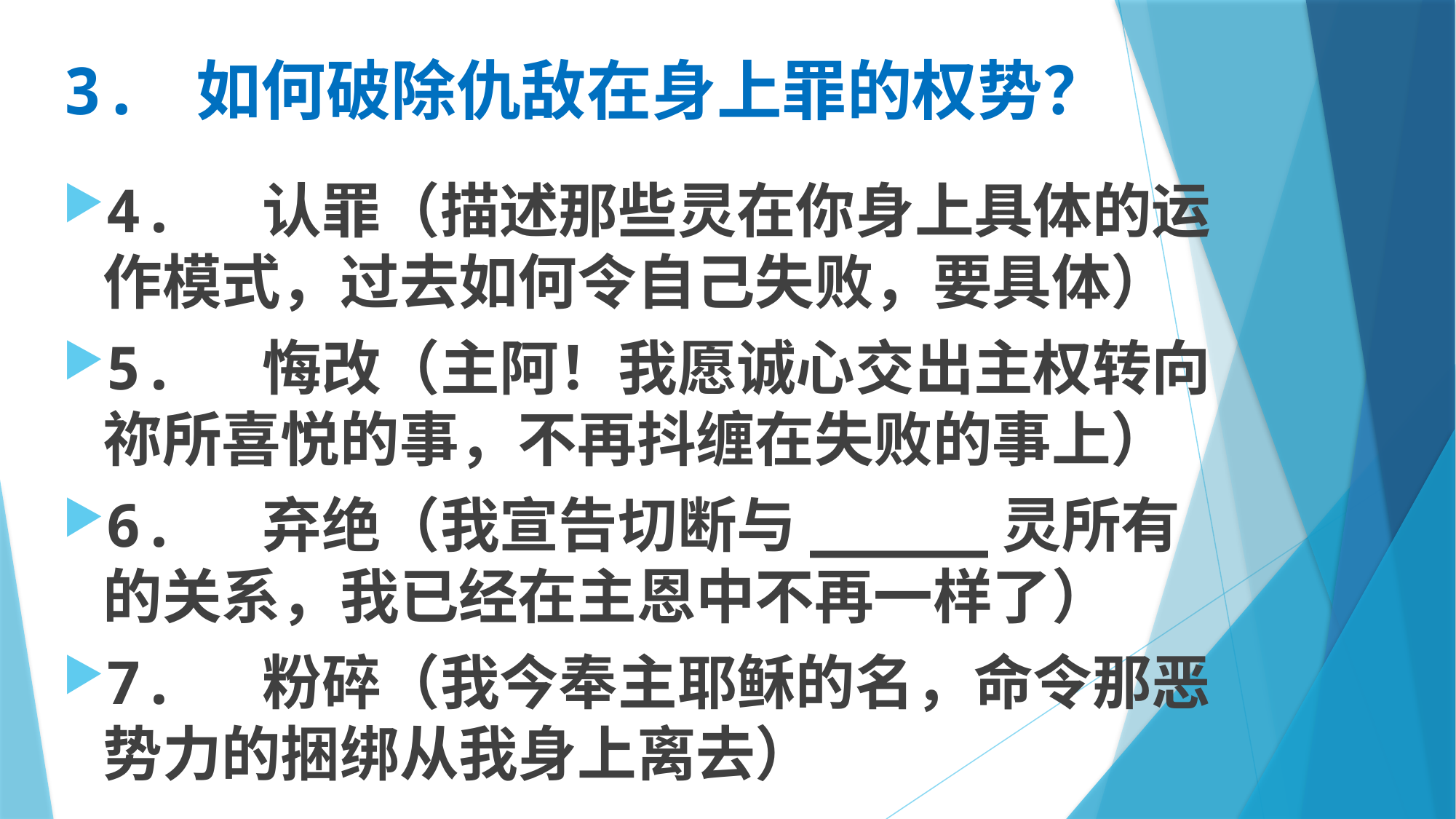

# 3. 如何破除仇敌在身上罪的权势？
4.  认罪（描述那些灵在你身上具体的运作模式，过去如何令自己失败，要具体）
5.  悔改（主阿！我愿诚心交出主权转向祢所喜悦的事，不再抖缠在失败的事上）
6.  弃绝（我宣告切断与_____灵所有的关系，我已经在主恩中不再一样了）
7.  粉碎（我今奉主耶稣的名，命令那恶势力的捆绑从我身上离去）